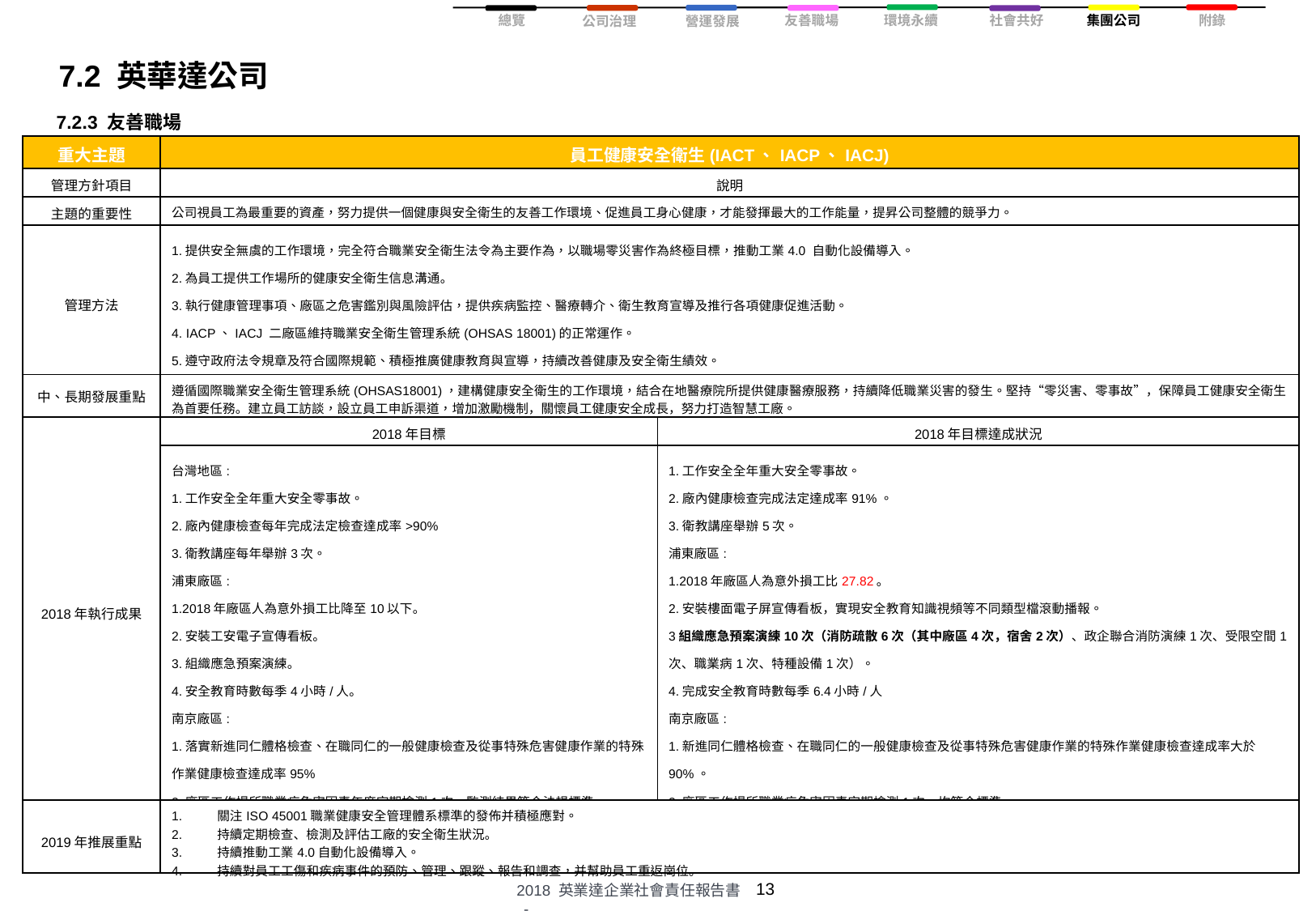

# 7.2 英華達公司

7.2.3 友善職場
| 重大主題 | 員工健康安全衛生(IACT、IACP、IACJ) |  |
| --- | --- | --- |
| 管理方針項目 | 說明 |  |
| 主題的重要性 | 公司視員工為最重要的資產，努力提供一個健康與安全衛生的友善工作環境、促進員工身心健康，才能發揮最大的工作能量，提昇公司整體的競爭力。 |  |
| 管理方法 | 1.提供安全無虞的工作環境，完全符合職業安全衛生法令為主要作為，以職場零災害作為終極目標，推動工業4.0 自動化設備導入。 2.為員工提供工作場所的健康安全衛生信息溝通。 3.執行健康管理事項、廠區之危害鑑別與風險評估，提供疾病監控、醫療轉介、衛生教育宣導及推行各項健康促進活動。 4. IACP、IACJ 二廠區維持職業安全衛生管理系統(OHSAS 18001)的正常運作。 5.遵守政府法令規章及符合國際規範、積極推廣健康教育與宣導，持續改善健康及安全衛生績效。 6.加強員工工傷和疾病事件的預防和管理，建立員工健康檔案。 |  |
| 中、長期發展重點 | 遵循國際職業安全衛生管理系統(OHSAS18001)，建構健康安全衛生的工作環境，結合在地醫療院所提供健康醫療服務，持續降低職業災害的發生。堅持“零災害、零事故”，保障員工健康安全衛生為首要任務。建立員工訪談，設立員工申訴渠道，增加激勵機制，關懷員工健康安全成長，努力打造智慧工廠。 |  |
| 2018年執行成果 | 2018年目標 | 2018年目標達成狀況 |
|  | 台灣地區: 1.工作安全全年重大安全零事故。 2.廠內健康檢查每年完成法定檢查達成率>90% 3.衛教講座每年舉辦3次。 浦東廠區: 1.2018年廠區人為意外損工比降至10以下。 2.安裝工安電子宣傳看板。 3.組織應急預案演練。 4.安全教育時數每季4小時/人。 南京廠區: 1.落實新進同仁體格檢查、在職同仁的一般健康檢查及從事特殊危害健康作業的特殊作業健康檢查達成率95% 2.廠區工作場所職業病危害因素年度定期檢測1次，監測結果符合法規標準。 3.提供日常衛教及疾病防治宣導，開展健康知識培訓、健康講座及健康防禦活動。 4.組織應急預案演練。 | 1.工作安全全年重大安全零事故。 2.廠內健康檢查完成法定達成率91%。 3.衛教講座舉辦5次。 浦東廠區: 1.2018年廠區人為意外損工比27.82。 2.安裝樓面電子屏宣傳看板，實現安全教育知識視頻等不同類型檔滾動播報。 3組織應急預案演練10次（消防疏散6次（其中廠區4次，宿舍2次）、政企聯合消防演練1次、受限空間1次、職業病1次、特種設備1次）。 4.完成安全教育時數每季6.4小時/人 南京廠區: 1.新進同仁體格檢查、在職同仁的一般健康檢查及從事特殊危害健康作業的特殊作業健康檢查達成率大於90%。 2.廠區工作場所職業病危害因素定期檢測1次，均符合標準。 3.2018年提供衛教宣導文件12份，開展健康知識培訓、健康講座20次，職工宿舍環境衛生消殺活動 1次。 4.組織應急預案演練6次（消防疏散4次、化學品洩漏1次、触电着火演练1次）。 |
| 2019年推展重點 | 關注ISO 45001職業健康安全管理體系標準的發佈并積極應對。 持續定期檢查、檢測及評估工廠的安全衛生狀況。 持續推動工業4.0自動化設備導入。 持續對員工工傷和疾病事件的預防、管理、跟蹤、報告和調查，并幫助員工重返崗位。 |  |